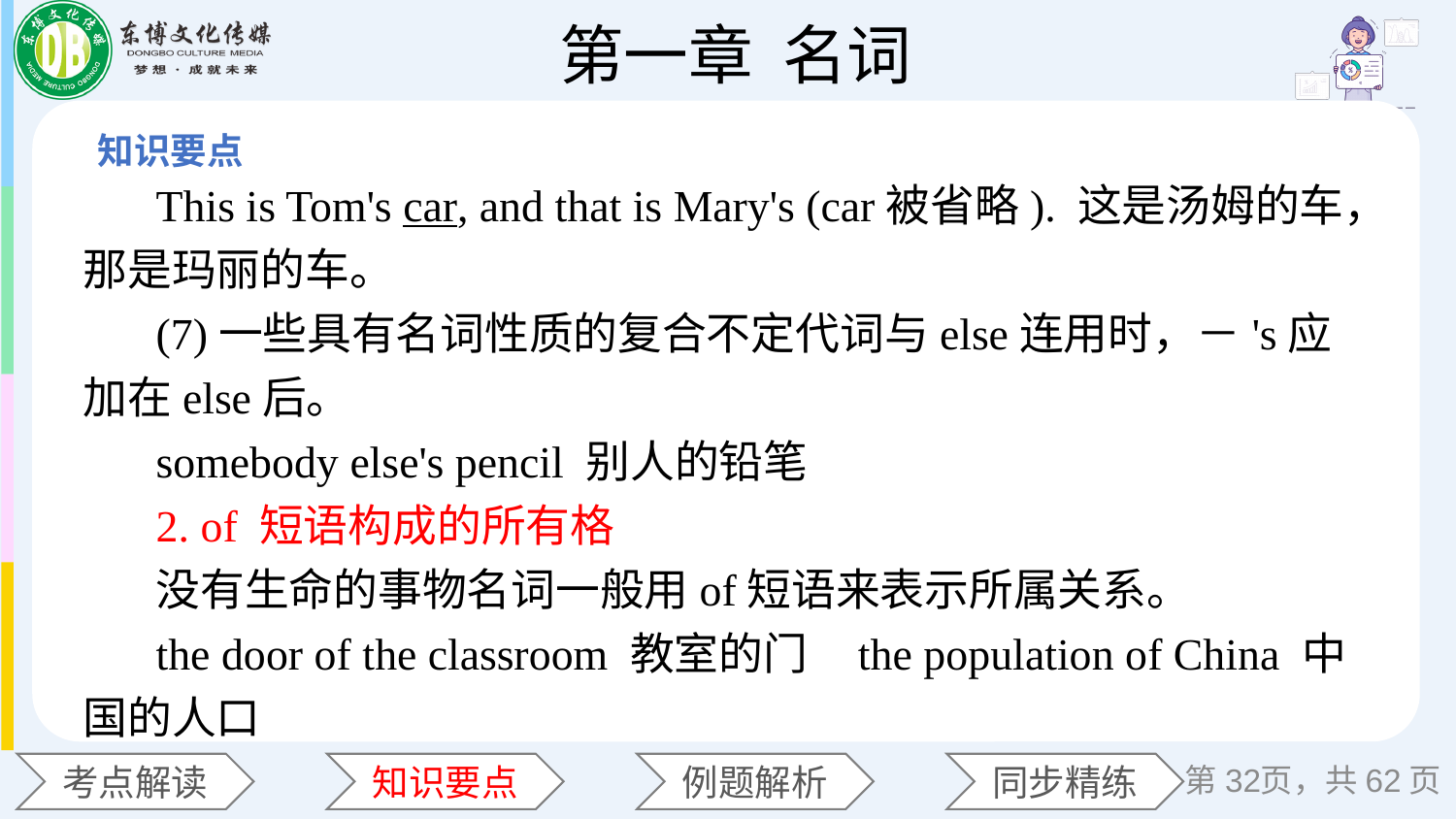

This is Tom's car, and that is Mary's (car被省略). 这是汤姆的车，那是玛丽的车。
(7)一些具有名词性质的复合不定代词与else连用时，－'s应加在else后。
somebody else's pencil 别人的铅笔
2. of 短语构成的所有格
没有生命的事物名词一般用of短语来表示所属关系。
the door of the classroom 教室的门    the population of China 中国的人口
第32页，共62页